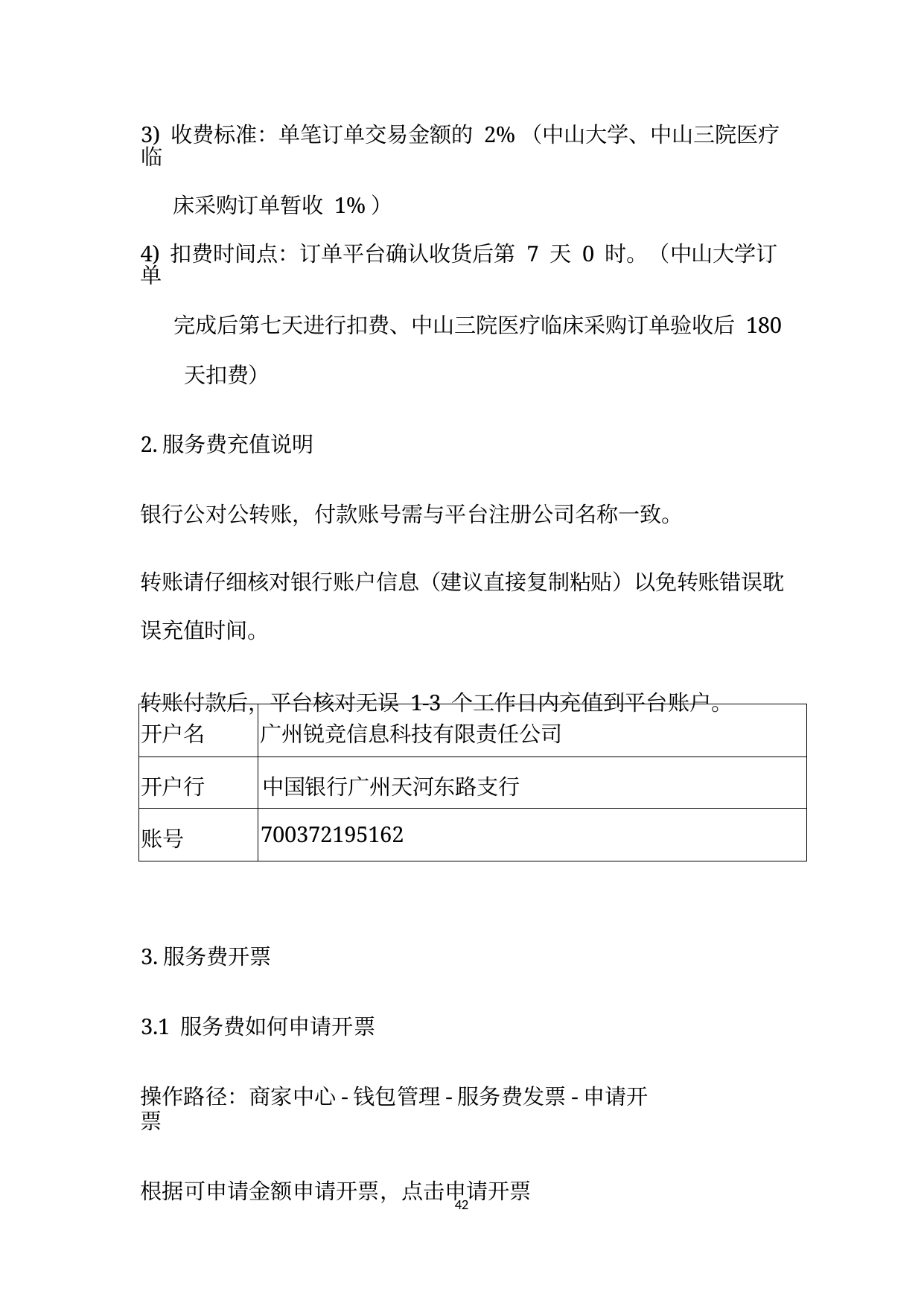

3) 收费标准：单笔订单交易金额的 2%（中山大学、中山三院医疗临
床采购订单暂收 1%）

4) 扣费时间点：订单平台确认收货后第 7 天 0 时。（中山大学订单
完成后第七天进行扣费、中山三院医疗临床采购订单验收后 180  天扣费）

2.服务费充值说明

银行公对公转账，付款账号需与平台注册公司名称一致。

转账请仔细核对银行账户信息（建议直接复制粘贴）以免转账错误耽
误充值时间。

转账付款后，平台核对无误 1-3 个工作日内充值到平台账户。
| 开户名 | 广州锐竞信息科技有限责任公司 |
| --- | --- |
| 开户行 | 中国银行广州天河东路支行 |
| 账号 | 700372195162 |

3.服务费开票

3.1 服务费如何申请开票

操作路径：商家中心-钱包管理-服务费发票-申请开票

根据可申请金额申请开票，点击申请开票

42